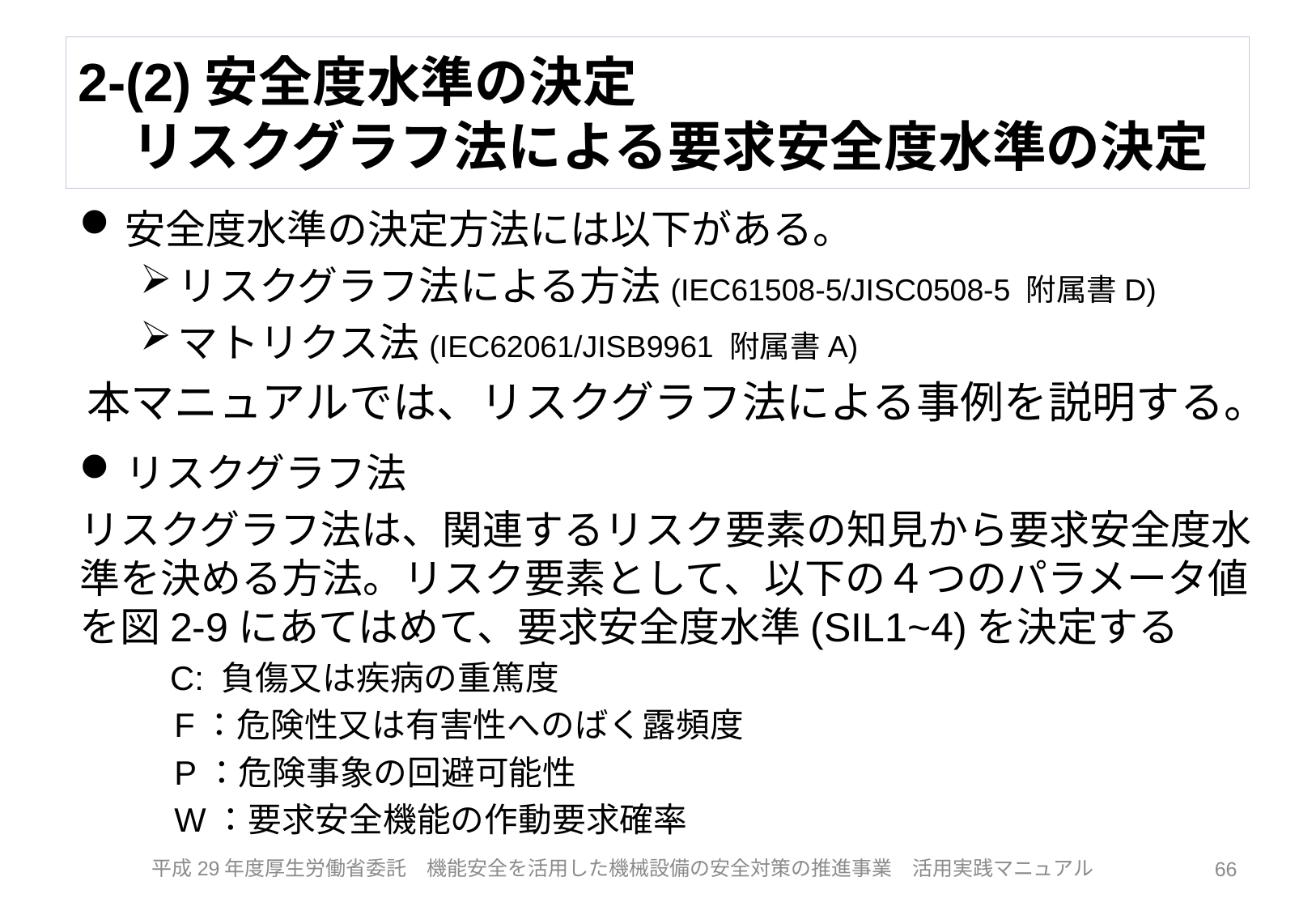

# 2-(2)安全度水準の決定 　リスクグラフ法による要求安全度水準の決定
安全度水準の決定方法には以下がある。
リスクグラフ法による方法(IEC61508-5/JISC0508-5 附属書D)
マトリクス法(IEC62061/JISB9961 附属書A)
本マニュアルでは、リスクグラフ法による事例を説明する。
リスクグラフ法
リスクグラフ法は、関連するリスク要素の知見から要求安全度水準を決める方法。リスク要素として、以下の４つのパラメータ値を図2-9にあてはめて、要求安全度水準(SIL1~4)を決定する
　C: 負傷又は疾病の重篤度
　F：危険性又は有害性へのばく露頻度
　P：危険事象の回避可能性
　W：要求安全機能の作動要求確率
66
平成29年度厚生労働省委託　機能安全を活用した機械設備の安全対策の推進事業　活用実践マニュアル